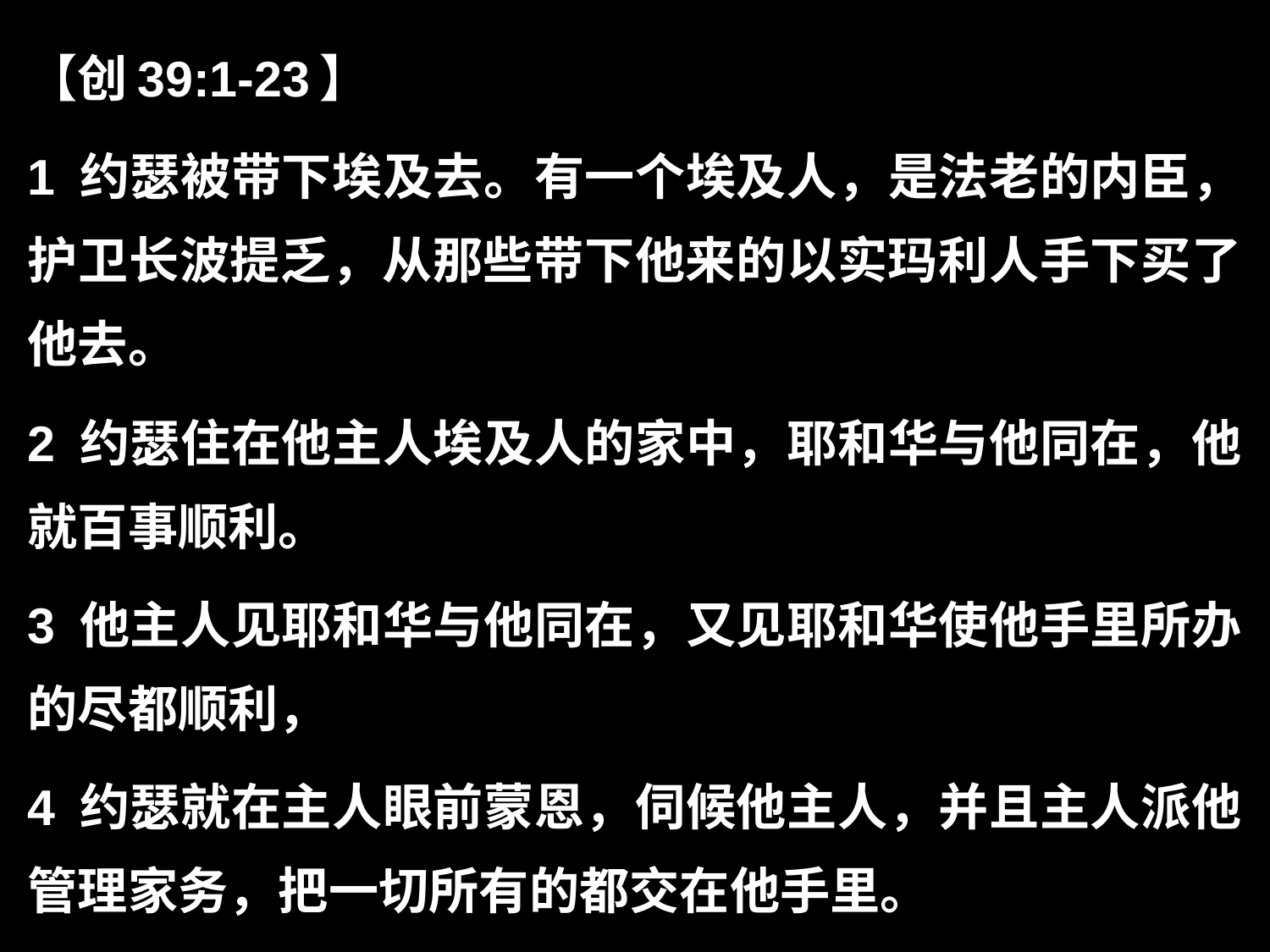

【创39:1-23】
1 约瑟被带下埃及去。有一个埃及人，是法老的内臣，护卫长波提乏，从那些带下他来的以实玛利人手下买了他去。
2 约瑟住在他主人埃及人的家中，耶和华与他同在，他就百事顺利。
3 他主人见耶和华与他同在，又见耶和华使他手里所办的尽都顺利，
4 约瑟就在主人眼前蒙恩，伺候他主人，并且主人派他管理家务，把一切所有的都交在他手里。